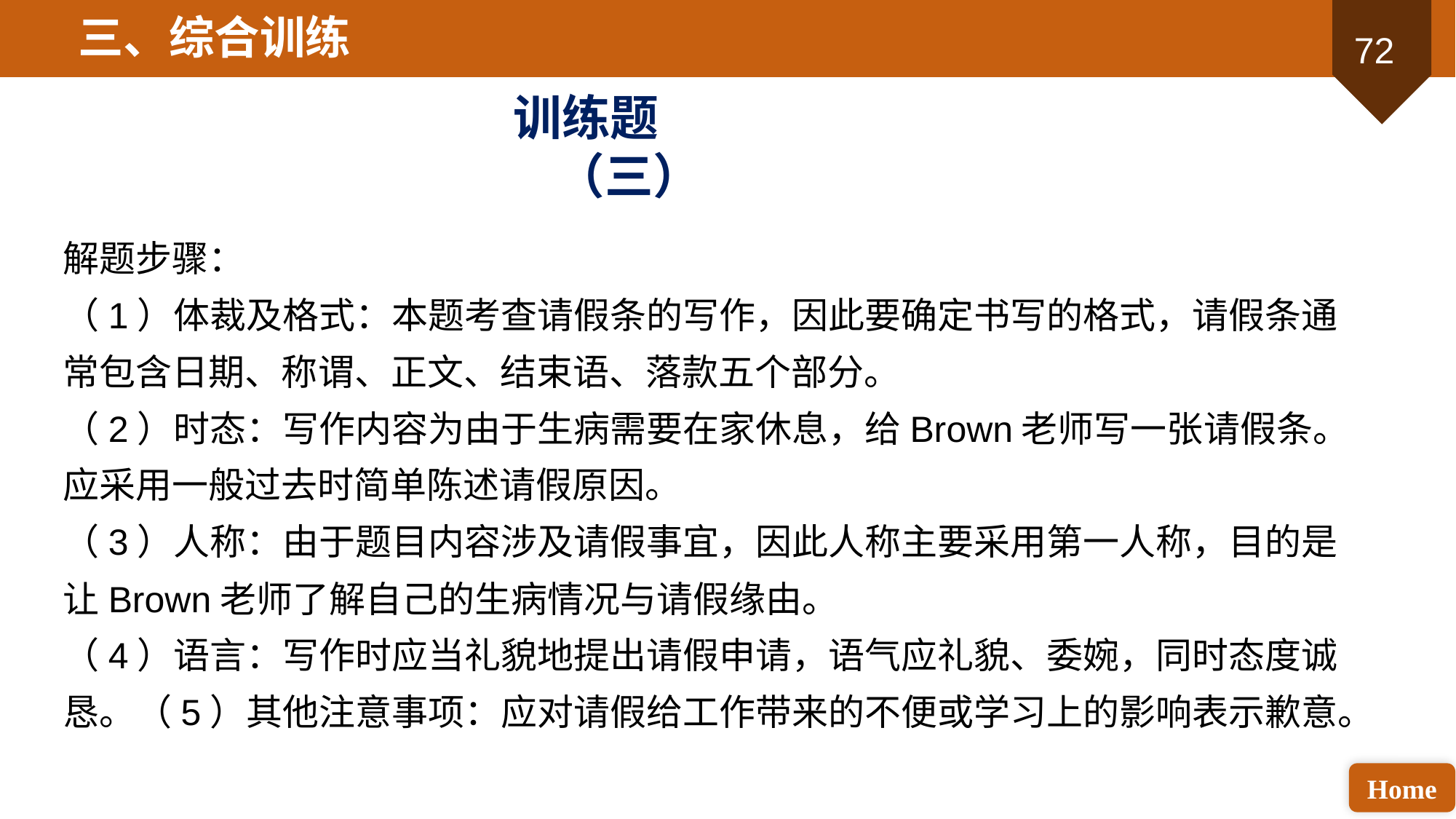

三、综合训练
训练题（三）
解题步骤：
（1）体裁及格式：本题考查请假条的写作，因此要确定书写的格式，请假条通常包含日期、称谓、正文、结束语、落款五个部分。
（2）时态：写作内容为由于生病需要在家休息，给Brown老师写一张请假条。应采用一般过去时简单陈述请假原因。
（3）人称：由于题目内容涉及请假事宜，因此人称主要采用第一人称，目的是让Brown老师了解自己的生病情况与请假缘由。
（4）语言：写作时应当礼貌地提出请假申请，语气应礼貌、委婉，同时态度诚恳。（5）其他注意事项：应对请假给工作带来的不便或学习上的影响表示歉意。